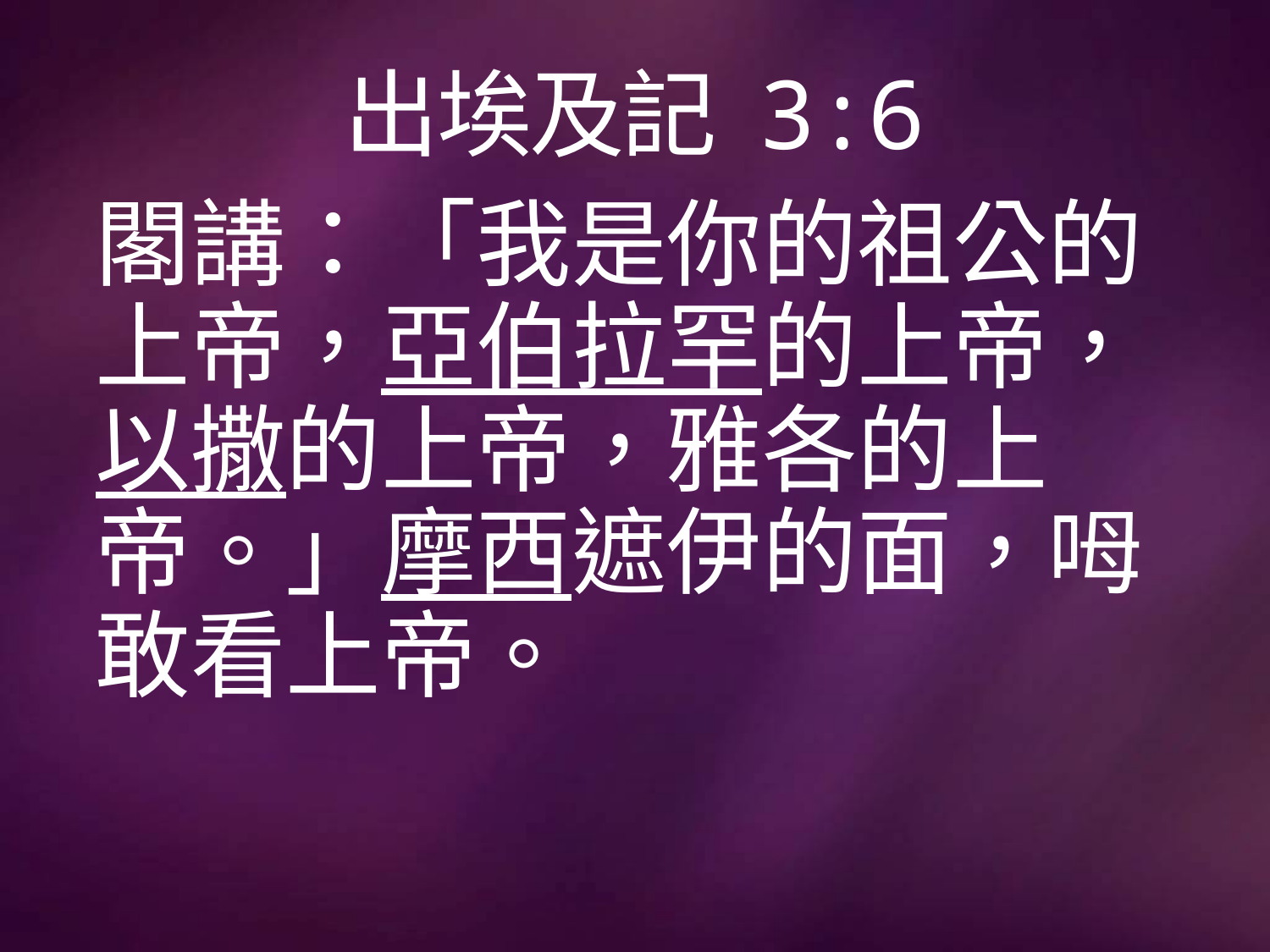

# 出埃及記 3:6
閣講：「我是你的祖公的上帝，亞伯拉罕的上帝，以撒的上帝，雅各的上帝。」摩西遮伊的面，呣敢看上帝。